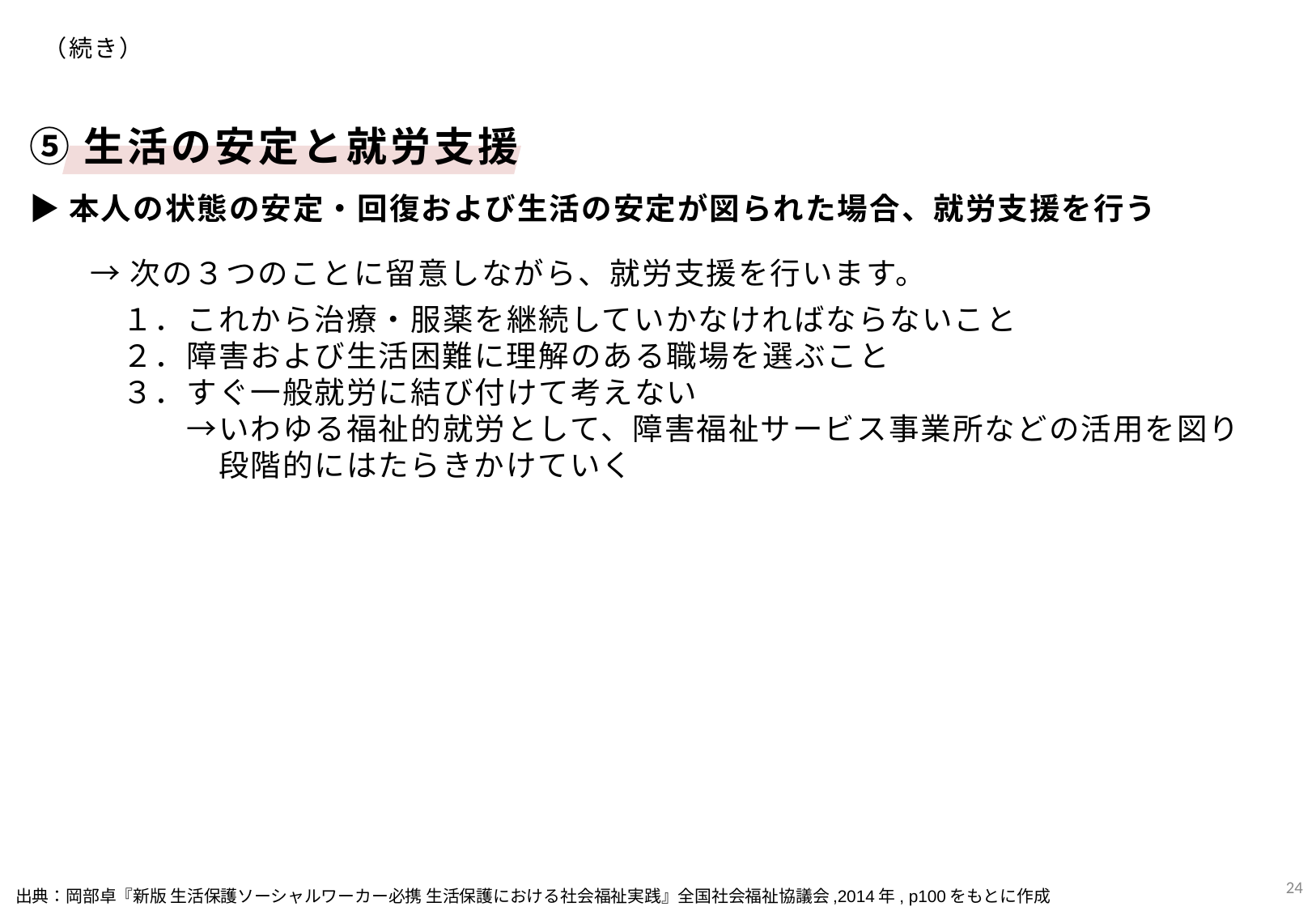

（続き）
⑤生活の安定と就労支援
▶本人の状態の安定・回復および生活の安定が図られた場合、就労支援を行う

→次の３つのことに留意しながら、就労支援を行います。
　１．これから治療・服薬を継続していかなければならないこと
　２．障害および生活困難に理解のある職場を選ぶこと
　３．すぐ一般就労に結び付けて考えない
　　　→いわゆる福祉的就労として、障害福祉サービス事業所などの活用を図り
　　　　段階的にはたらきかけていく

24
出典：岡部卓『新版 生活保護ソーシャルワーカー必携 生活保護における社会福祉実践』全国社会福祉協議会,2014年, p100をもとに作成